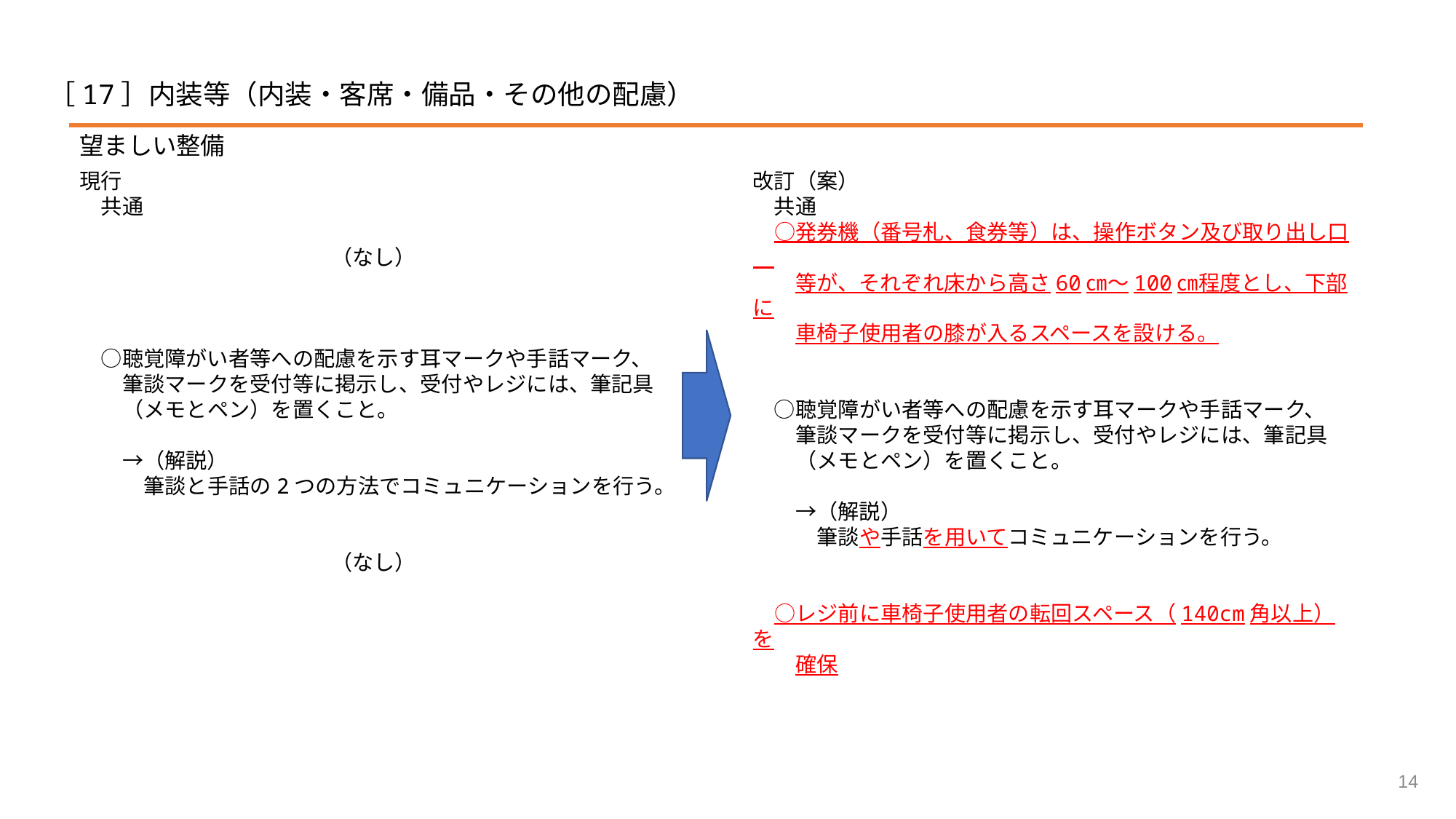

# ［17］内装等（内装・客席・備品・その他の配慮）
望ましい整備
現行
　共通

（なし）

　○聴覚障がい者等への配慮を示す耳マークや手話マーク、
　　筆談マークを受付等に掲示し、受付やレジには、筆記具
　　（メモとペン）を置くこと。

　　→（解説）
　　　筆談と手話の2つの方法でコミュニケーションを行う。

（なし）

改訂（案）
　共通
　○発券機（番号札、食券等）は、操作ボタン及び取り出し口
　　等が、それぞれ床から高さ60㎝～100㎝程度とし、下部に
　　車椅子使用者の膝が入るスペースを設ける。

　○聴覚障がい者等への配慮を示す耳マークや手話マーク、
　　筆談マークを受付等に掲示し、受付やレジには、筆記具
　　（メモとペン）を置くこと。

　　→（解説）
　　　筆談や手話を用いてコミュニケーションを行う。

　○レジ前に車椅子使用者の転回スペース（140cm角以上）を
　　確保

14